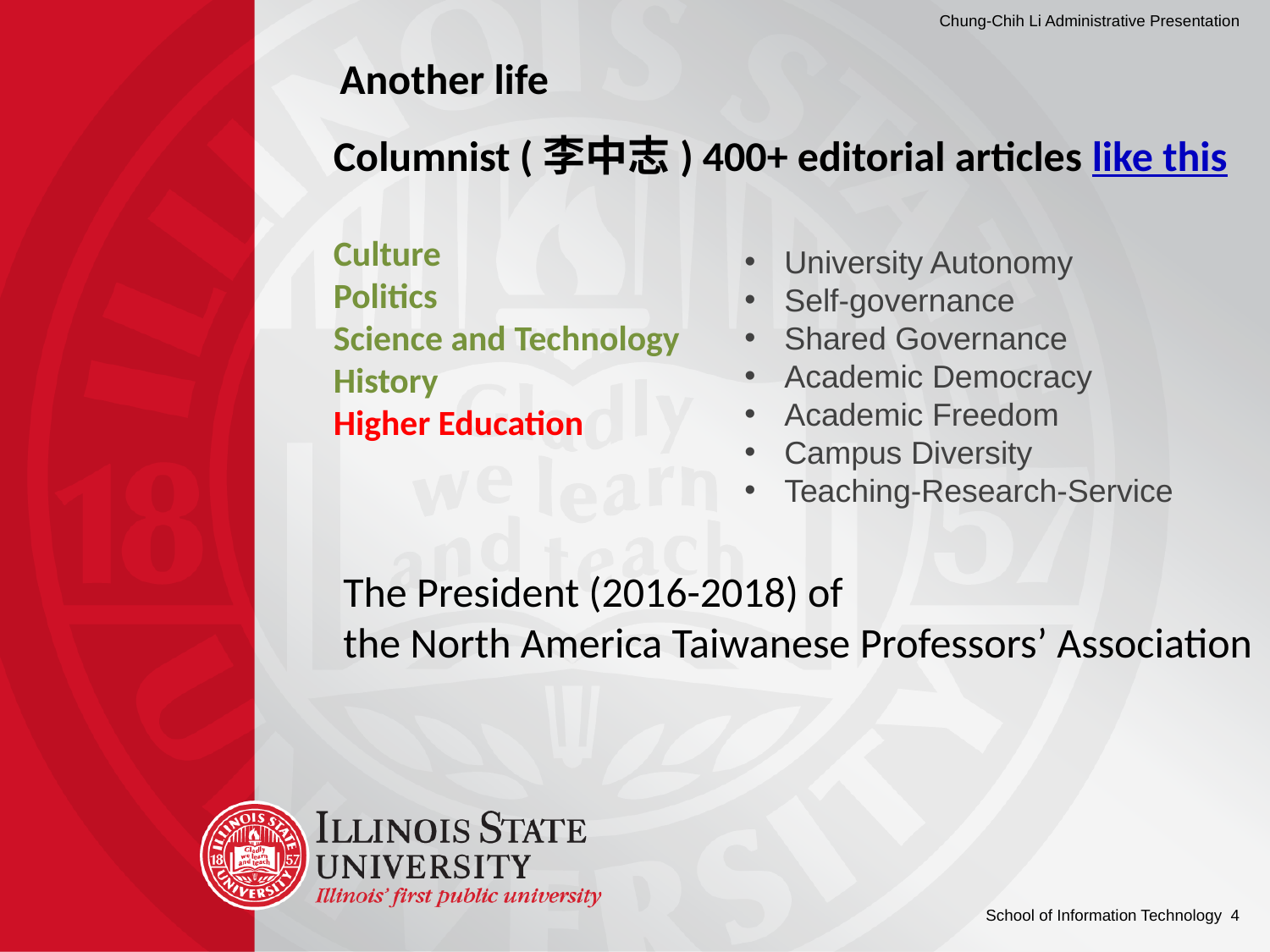

Another life
Columnist (李中志) 400+ editorial articles like this

Culture
Politics
Science and Technology
History
Higher Education

University Autonomy
Self-governance
Shared Governance
Academic Democracy
Academic Freedom
Campus Diversity
Teaching-Research-Service
The President (2016-2018) of
the North America Taiwanese Professors’ Association